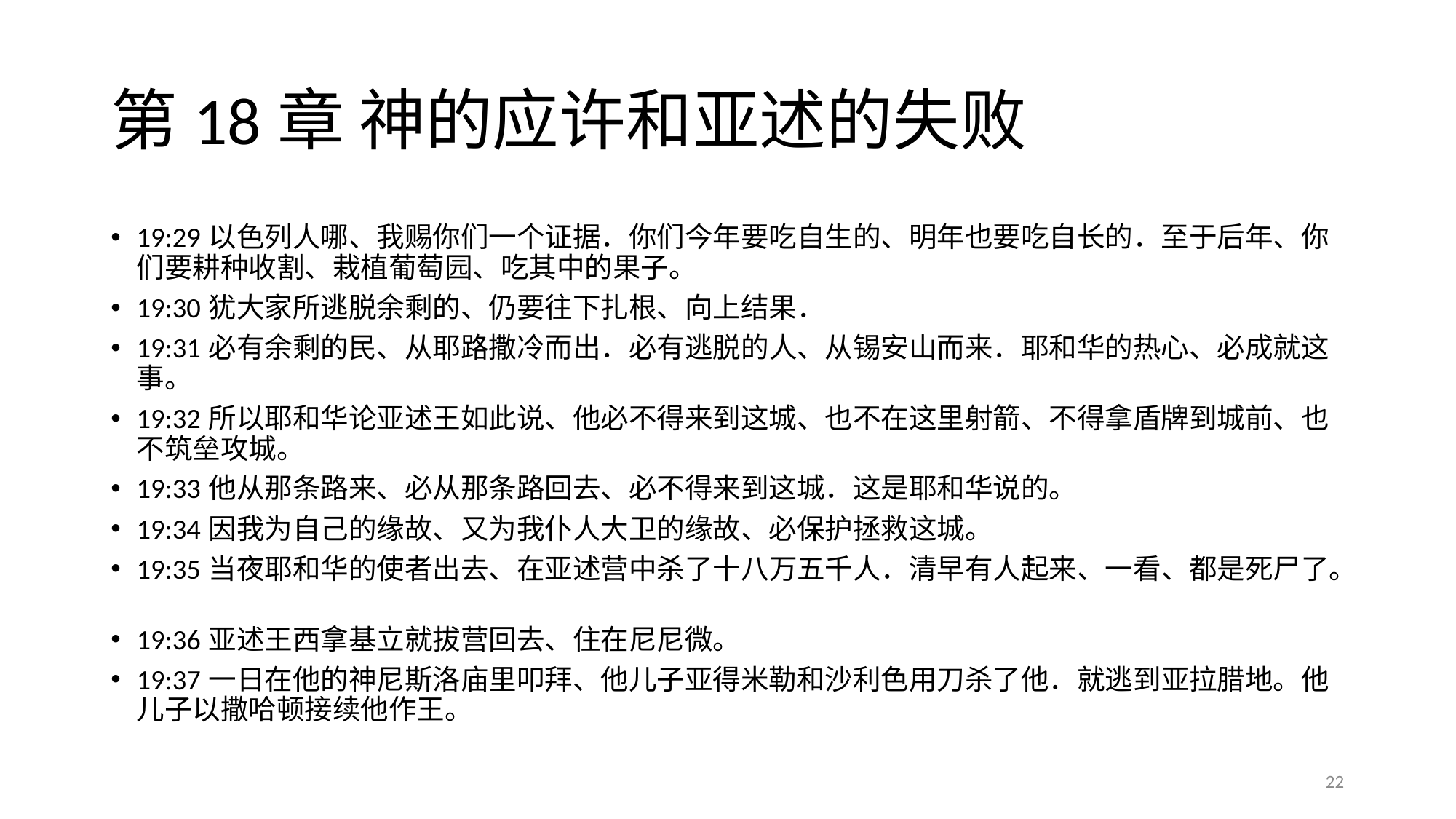

# 第18章 神的应许和亚述的失败
19:29	以色列人哪、我赐你们一个证据．你们今年要吃自生的、明年也要吃自长的．至于后年、你们要耕种收割、栽植葡萄园、吃其中的果子。
19:30	犹大家所逃脱余剩的、仍要往下扎根、向上结果．
19:31	必有余剩的民、从耶路撒冷而出．必有逃脱的人、从锡安山而来．耶和华的热心、必成就这事。
19:32	所以耶和华论亚述王如此说、他必不得来到这城、也不在这里射箭、不得拿盾牌到城前、也不筑垒攻城。
19:33	他从那条路来、必从那条路回去、必不得来到这城．这是耶和华说的。
19:34	因我为自己的缘故、又为我仆人大卫的缘故、必保护拯救这城。
19:35	当夜耶和华的使者出去、在亚述营中杀了十八万五千人．清早有人起来、一看、都是死尸了。
19:36	亚述王西拿基立就拔营回去、住在尼尼微。
19:37	一日在他的神尼斯洛庙里叩拜、他儿子亚得米勒和沙利色用刀杀了他．就逃到亚拉腊地。他儿子以撒哈顿接续他作王。
22